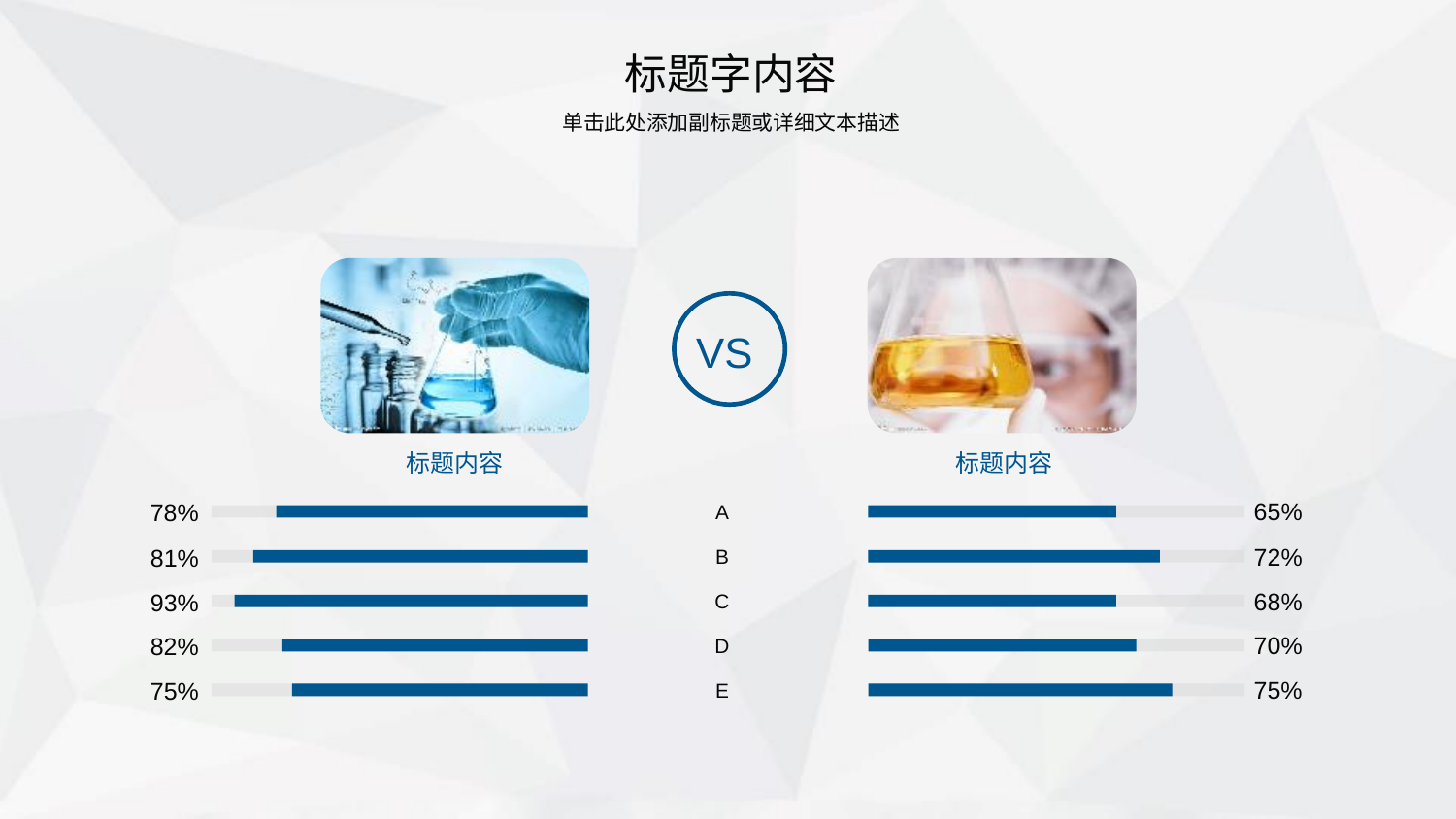

标题字内容
单击此处添加副标题或详细文本描述

VS
标题内容
标题内容
65%
78%
A

72%
81%
B

68%
93%
C

70%
82%
D

75%
75%
E